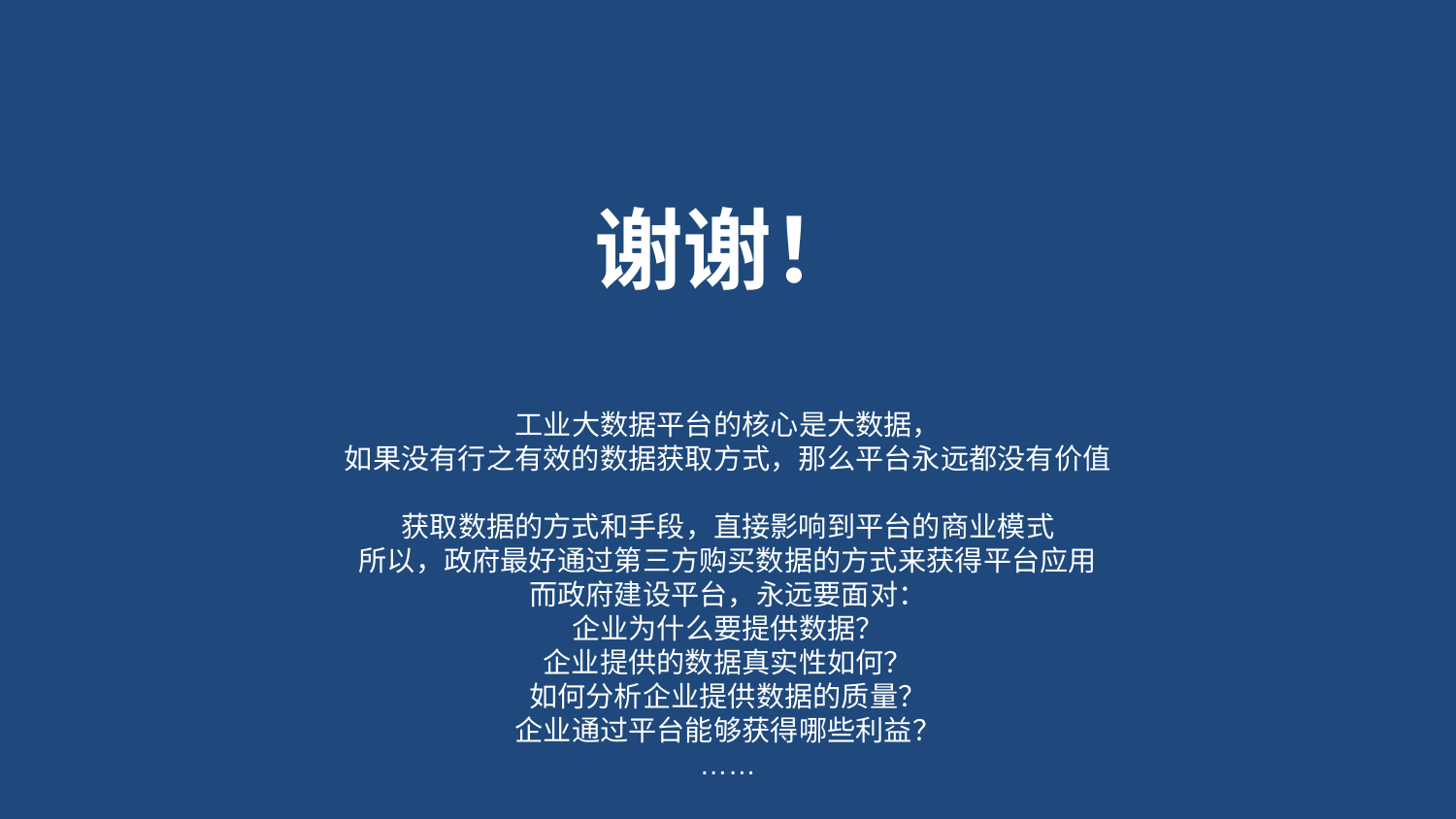

谢谢！

工业大数据平台的核心是大数据，
如果没有行之有效的数据获取方式，那么平台永远都没有价值

获取数据的方式和手段，直接影响到平台的商业模式
所以，政府最好通过第三方购买数据的方式来获得平台应用
而政府建设平台，永远要面对：
企业为什么要提供数据？
企业提供的数据真实性如何？
如何分析企业提供数据的质量？
企业通过平台能够获得哪些利益？
……